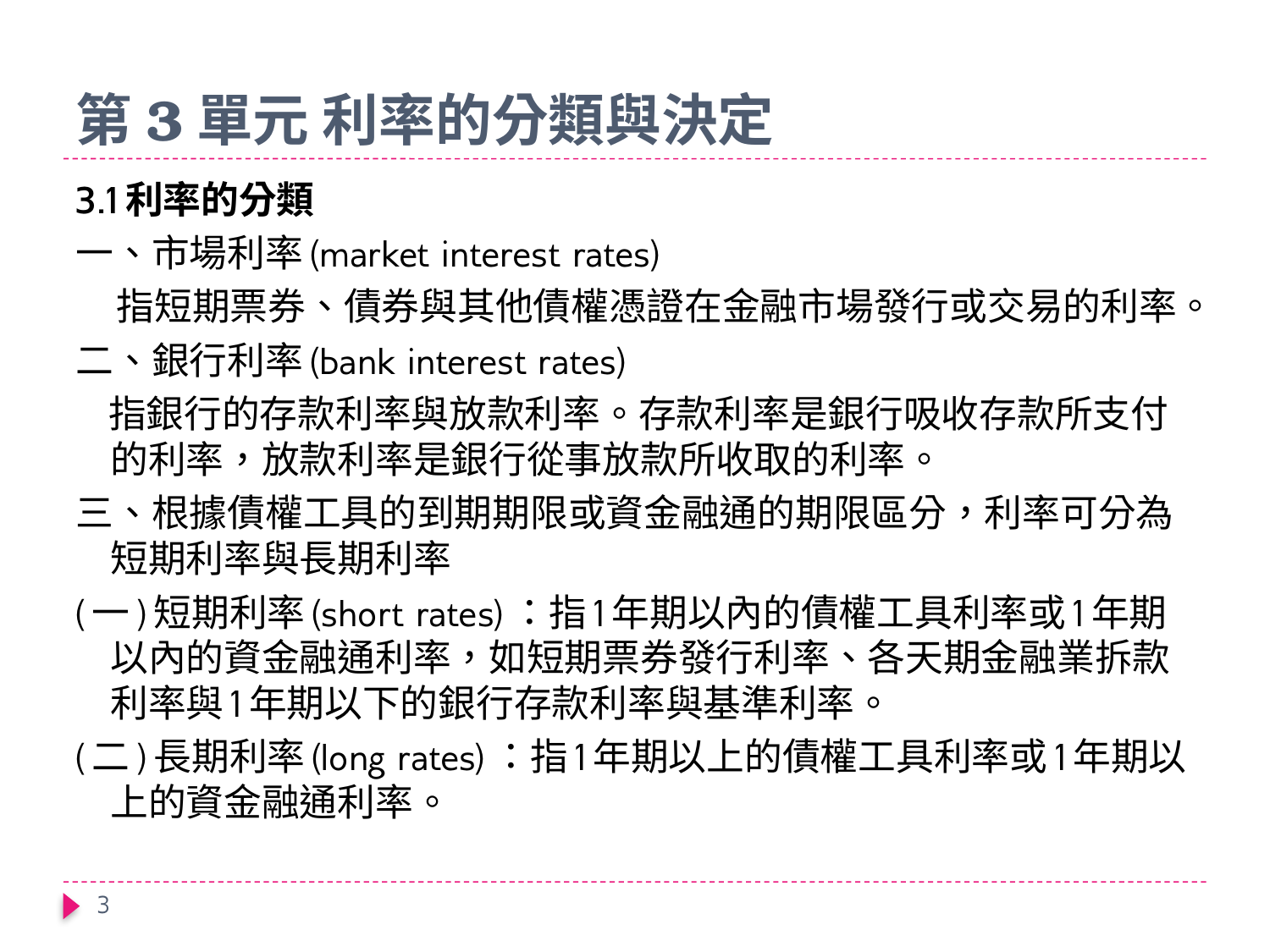

# 第3單元 利率的分類與決定
3.1利率的分類
一、市場利率(market interest rates)
    指短期票券、債券與其他債權憑證在金融市場發行或交易的利率。
二、銀行利率(bank interest rates)
   指銀行的存款利率與放款利率。存款利率是銀行吸收存款所支付的利率，放款利率是銀行從事放款所收取的利率。
三、根據債權工具的到期期限或資金融通的期限區分，利率可分為短期利率與長期利率
(一)短期利率(short rates)：指1年期以內的債權工具利率或1年期以內的資金融通利率，如短期票券發行利率、各天期金融業拆款利率與1年期以下的銀行存款利率與基準利率。
(二)長期利率(long rates)：指1年期以上的債權工具利率或1年期以上的資金融通利率。

3